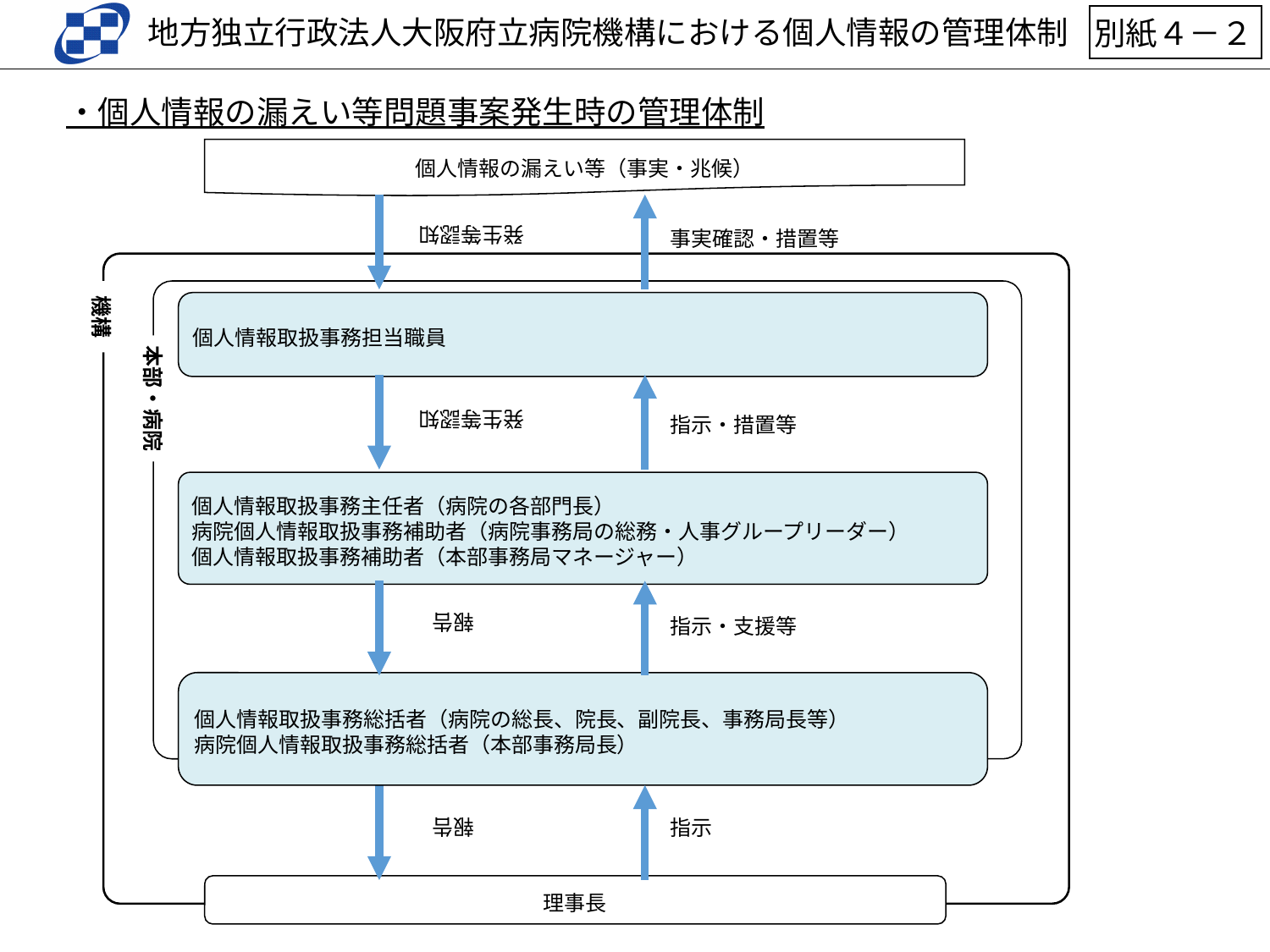

地方独立行政法人大阪府立病院機構における個人情報の管理体制
別紙４－２
・個人情報の漏えい等問題事案発生時の管理体制
個人情報の漏えい等（事実・兆候）
事実確認・措置等
発生等認知

機構

個人情報取扱事務担当職員
本部・病院
発生等認知
指示・措置等
個人情報取扱事務主任者（病院の各部門長）
病院個人情報取扱事務補助者（病院事務局の総務・人事グループリーダー）
個人情報取扱事務補助者（本部事務局マネージャー）
指示・支援等
報告
個人情報取扱事務総括者（病院の総長、院長、副院長、事務局長等）
病院個人情報取扱事務総括者（本部事務局長）
指示
報告
理事長